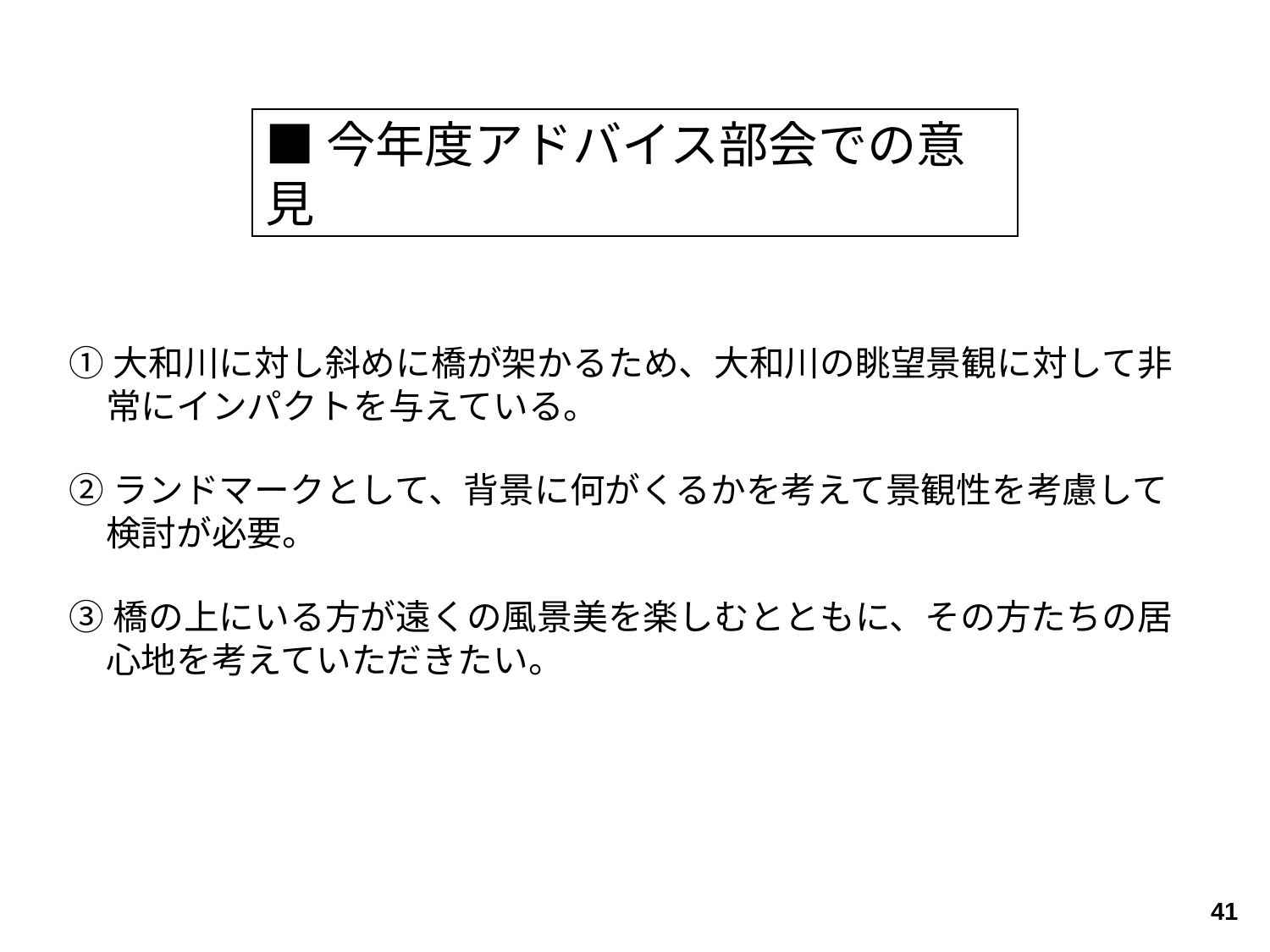

■今年度アドバイス部会での意見
①大和川に対し斜めに橋が架かるため、大和川の眺望景観に対して非常にインパクトを与えている。

②ランドマークとして、背景に何がくるかを考えて景観性を考慮して検討が必要。

③橋の上にいる方が遠くの風景美を楽しむとともに、その方たちの居心地を考えていただきたい。
41